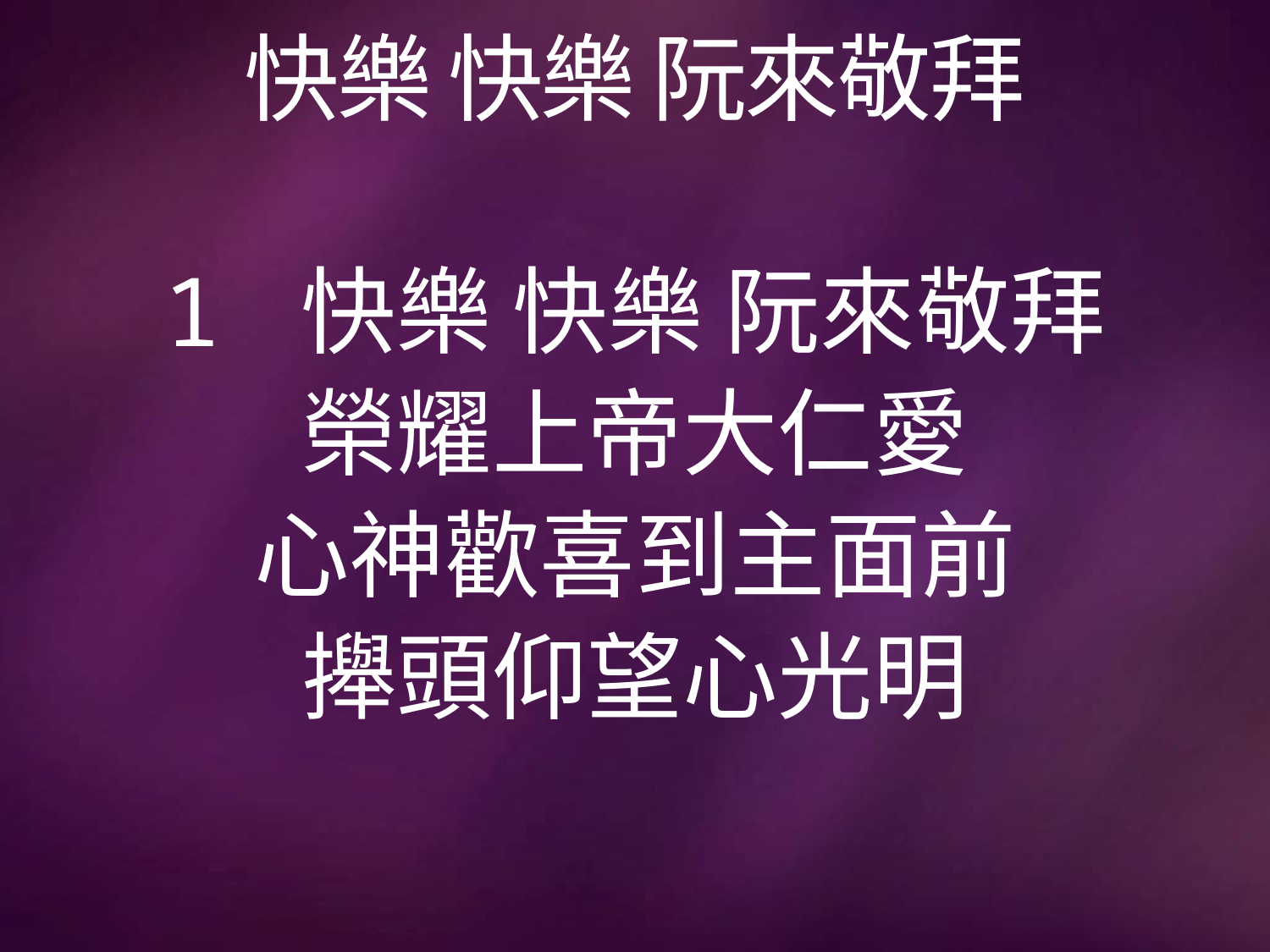

# 快樂 快樂 阮來敬拜
1 快樂 快樂 阮來敬拜
榮耀上帝大仁愛
心神歡喜到主面前
攑頭仰望心光明